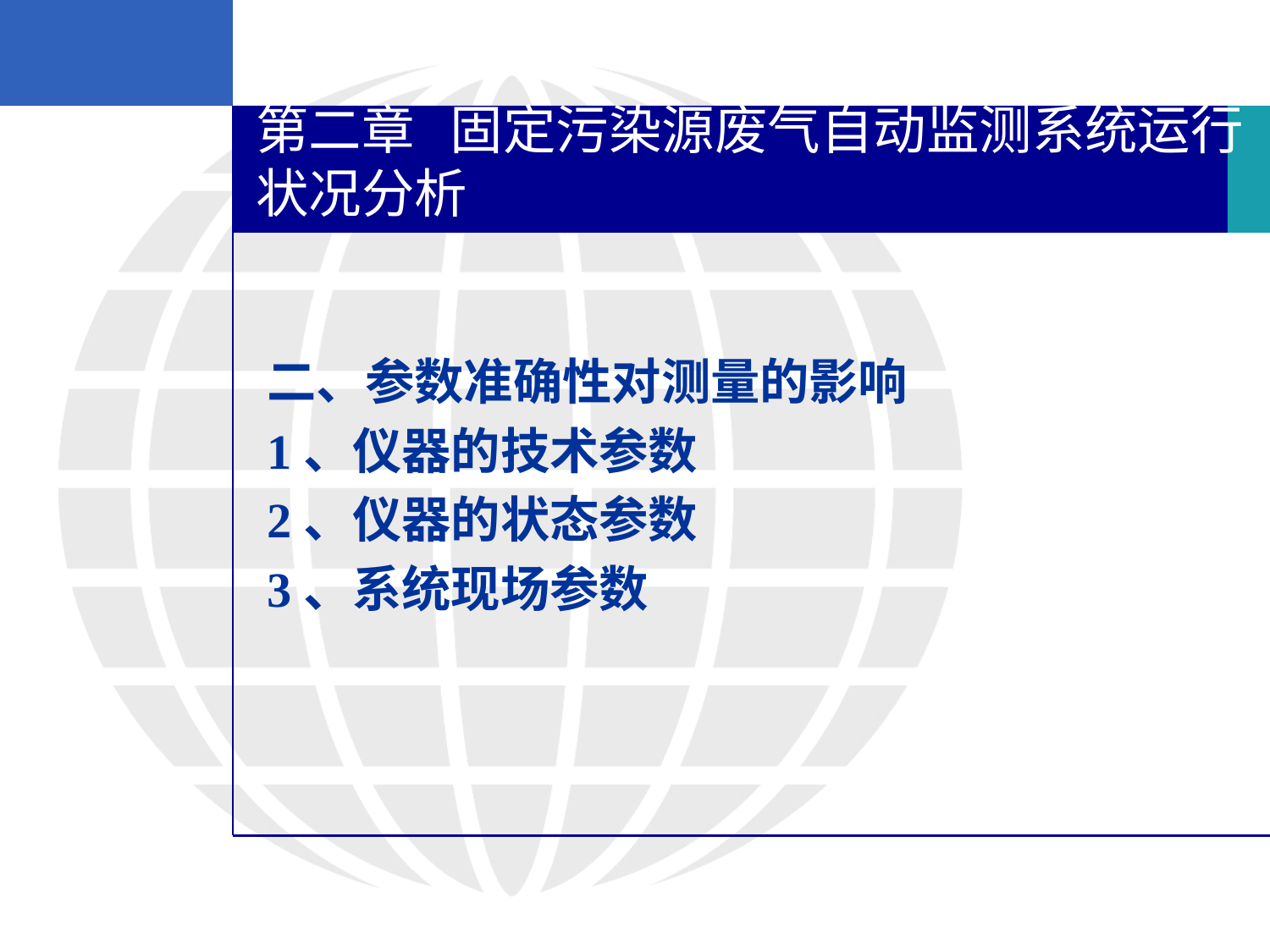

第二章   固定污染源废气自动监测系统运行状况分析

二、参数准确性对测量的影响
1、仪器的技术参数
2、仪器的状态参数
3、系统现场参数